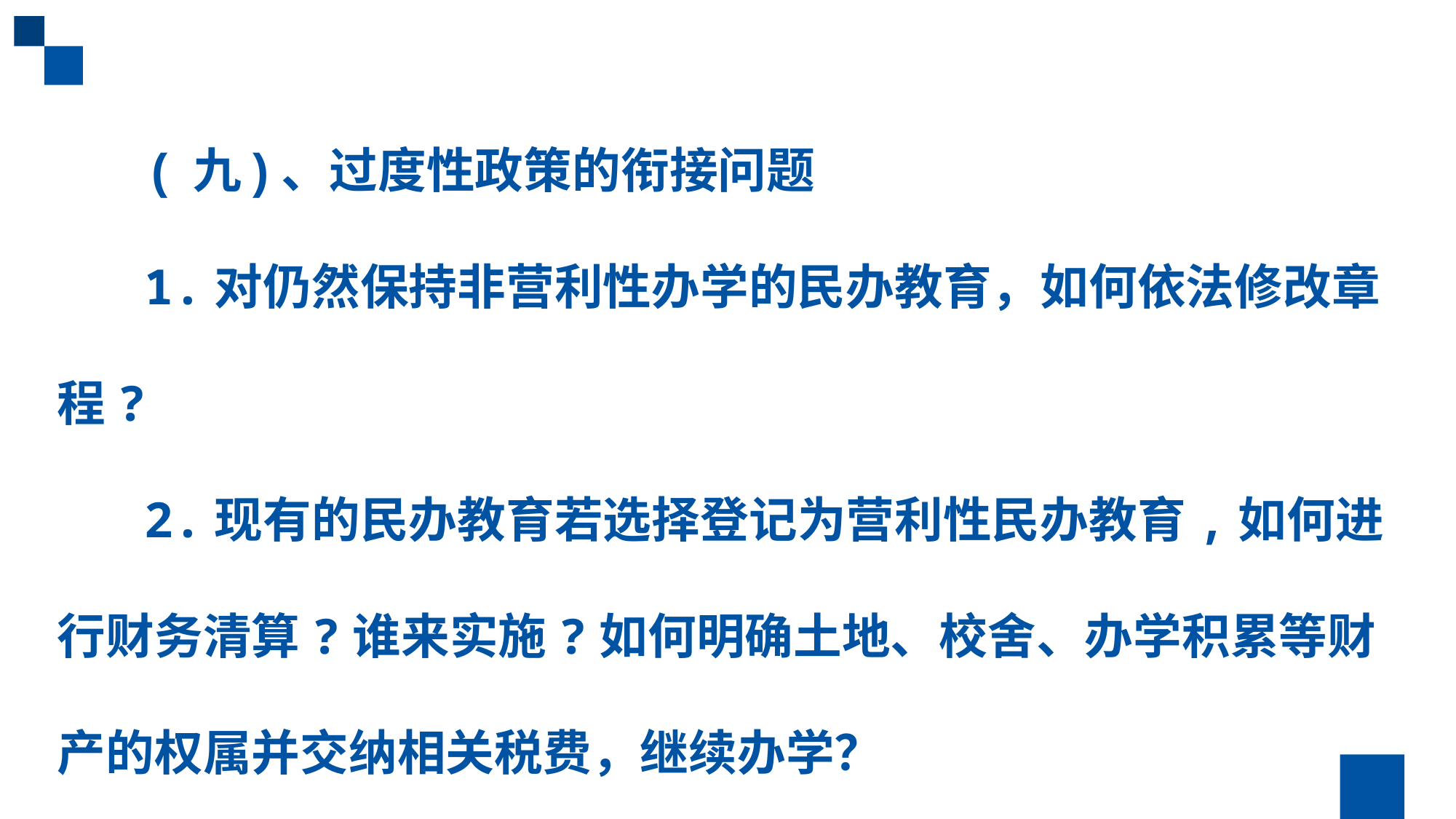

( 九)、过度性政策的衔接问题
   1.对仍然保持非营利性办学的民办教育，如何依法修改章程?
   2.现有的民办教育若选择登记为营利性民办教育,如何进行财务清算?谁来实施?如何明确土地、校舍、办学积累等财产的权属并交纳相关税费，继续办学？

64